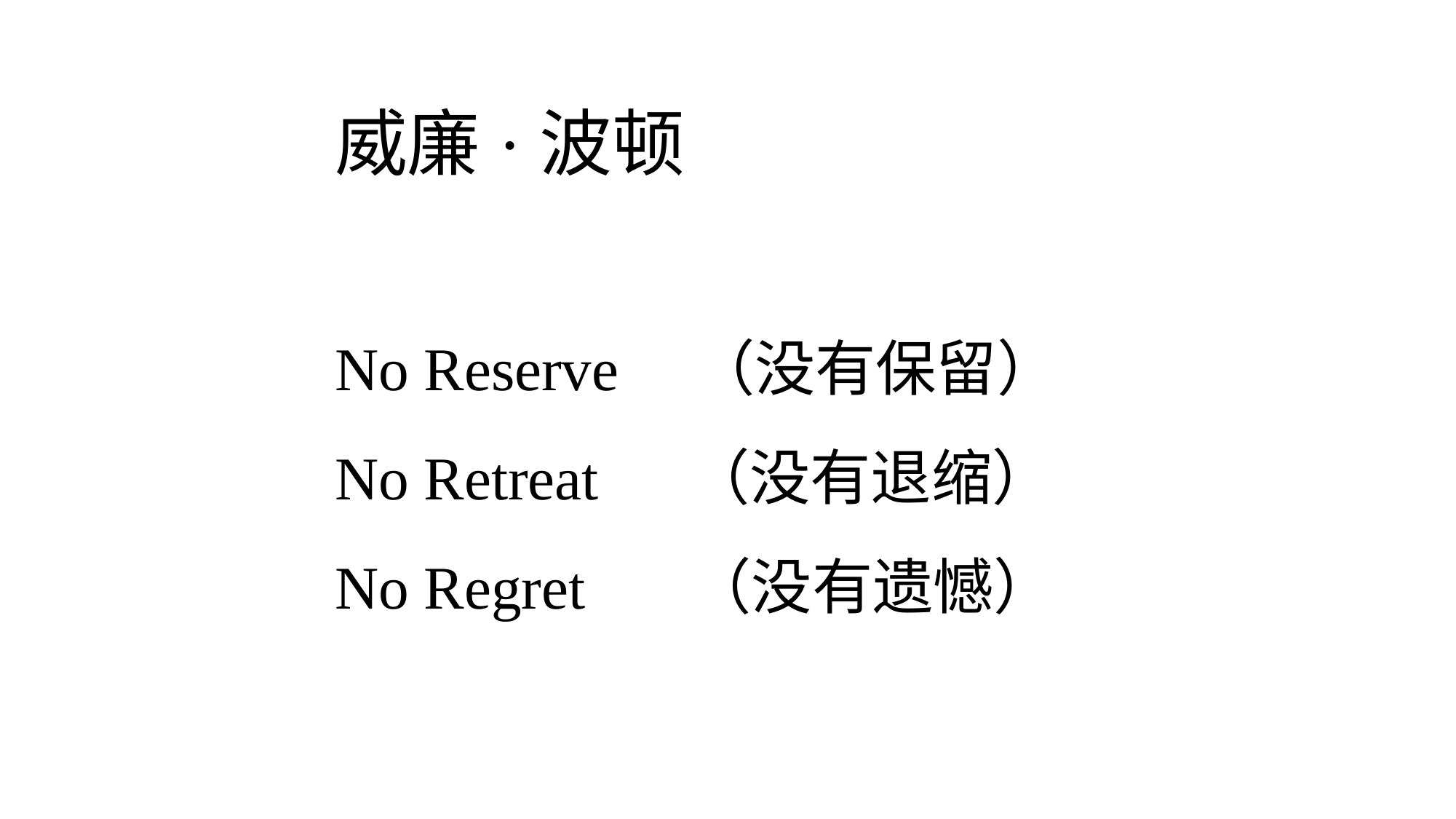

威廉·波顿

No Reserve    （没有保留）
No Retreat     （没有退缩）
No Regret      （没有遗憾）